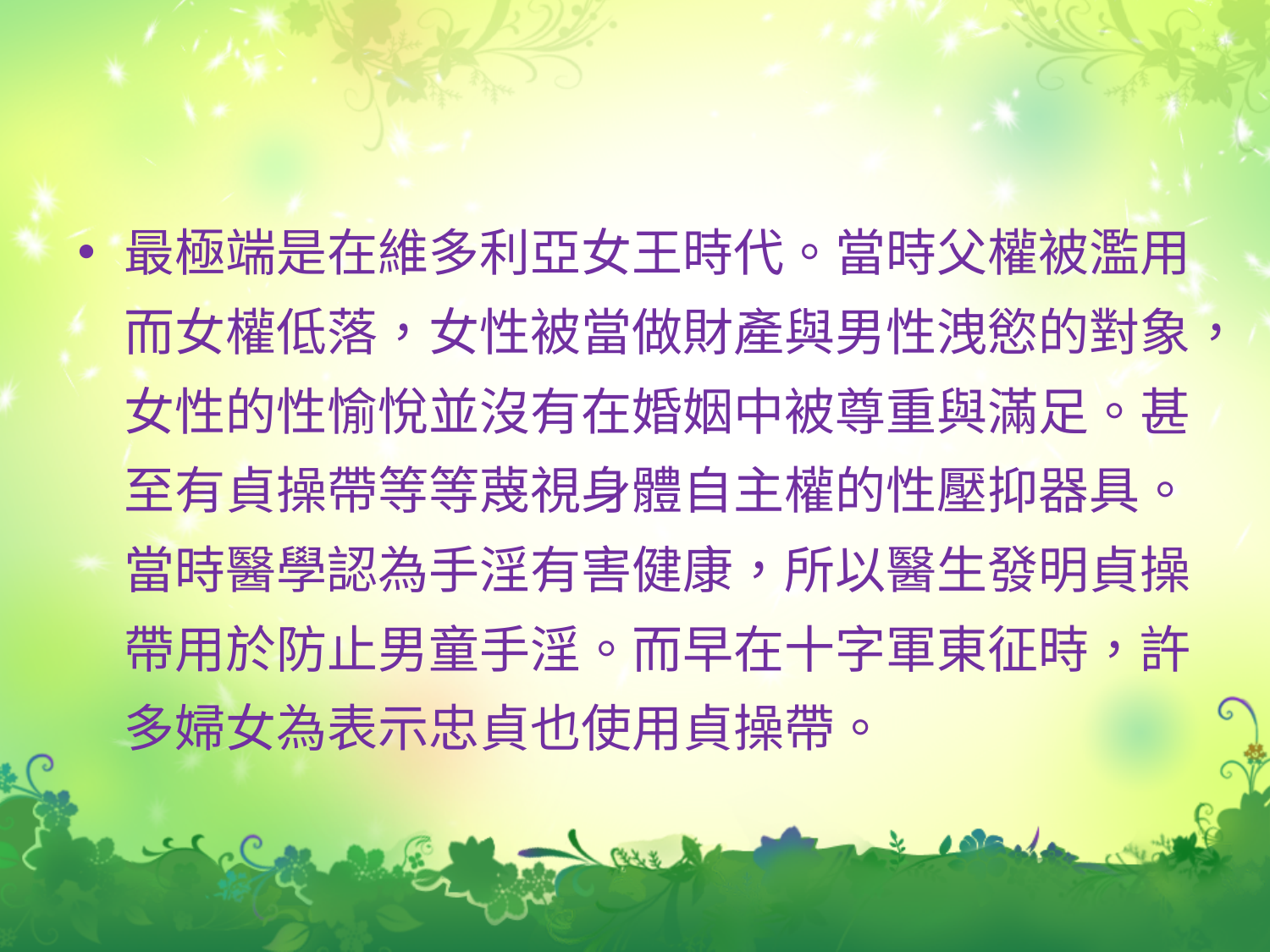

#
最極端是在維多利亞女王時代。當時父權被濫用而女權低落，女性被當做財產與男性洩慾的對象，女性的性愉悅並沒有在婚姻中被尊重與滿足。甚至有貞操帶等等蔑視身體自主權的性壓抑器具。當時醫學認為手淫有害健康，所以醫生發明貞操帶用於防止男童手淫。而早在十字軍東征時，許多婦女為表示忠貞也使用貞操帶。